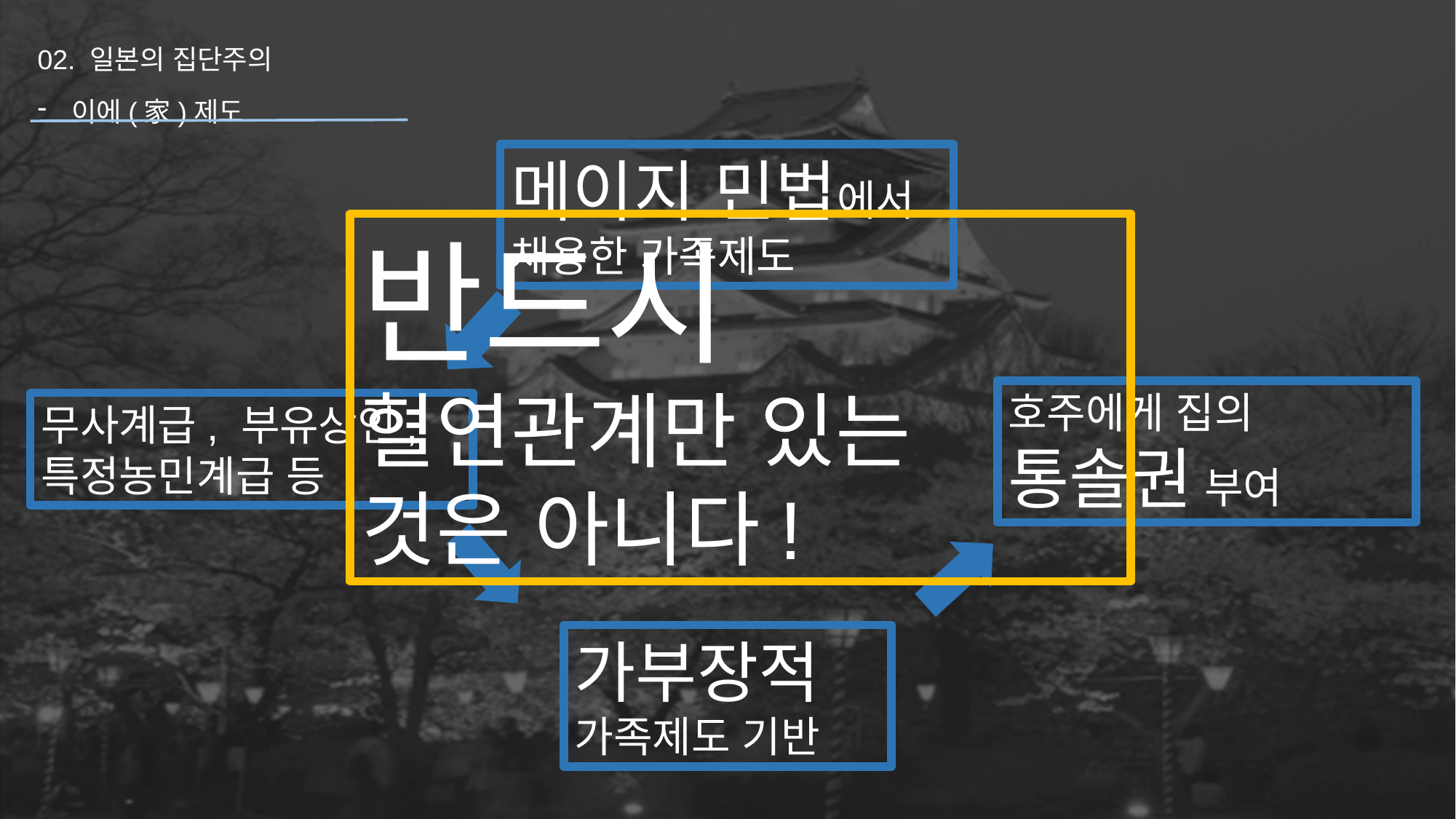

02. 일본의 집단주의
이에(家)제도
메이지 민법에서 채용한 가족제도
반드시
혈연관계만 있는
것은 아니다!

호주에게 집의
통솔권 부여
무사계급, 부유상인,
특정농민계급 등

가부장적
가족제도 기반